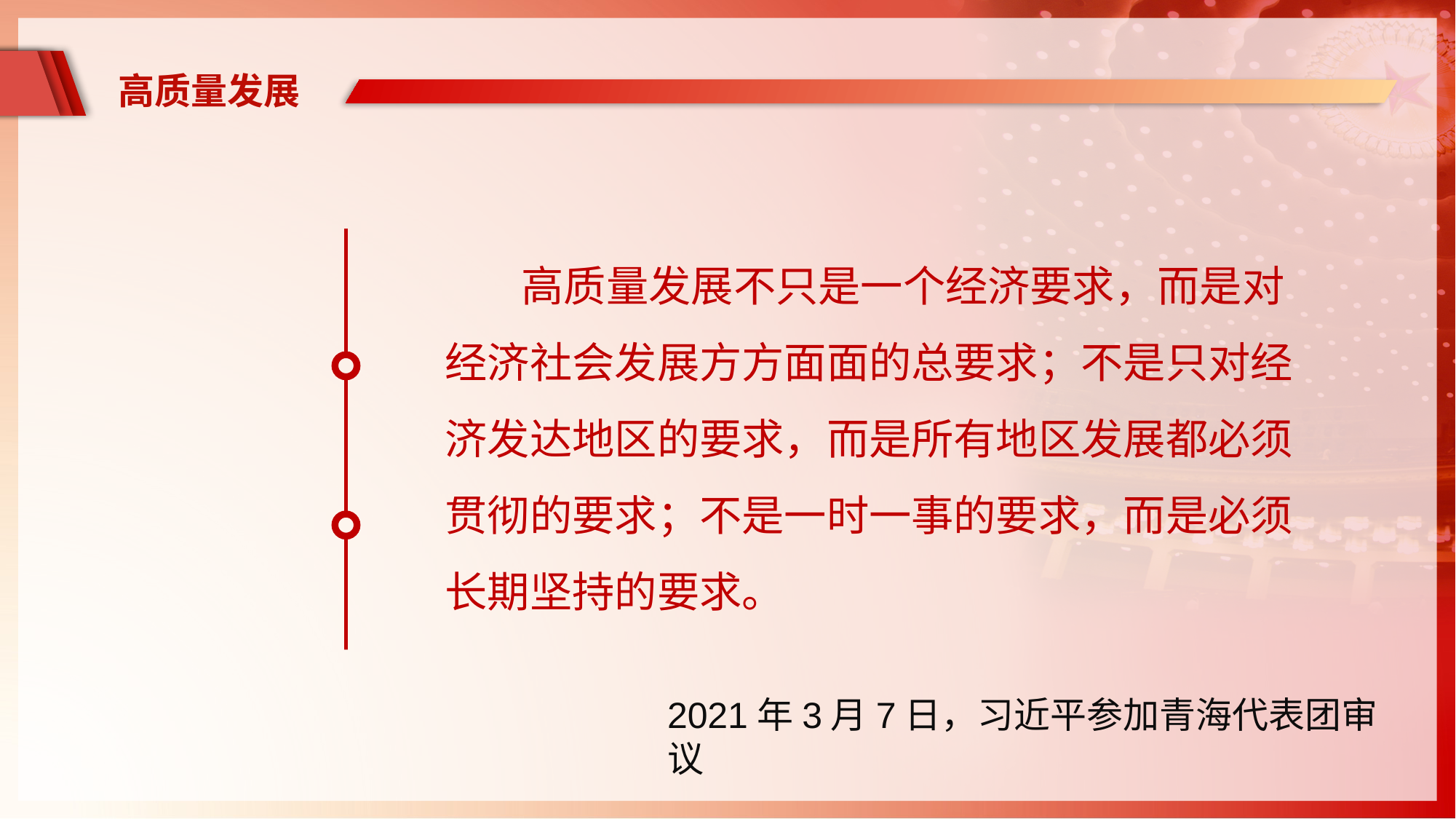

高质量发展

       高质量发展不只是一个经济要求，而是对经济社会发展方方面面的总要求；不是只对经济发达地区的要求，而是所有地区发展都必须贯彻的要求；不是一时一事的要求，而是必须长期坚持的要求。

2021年3月7日，习近平参加青海代表团审议